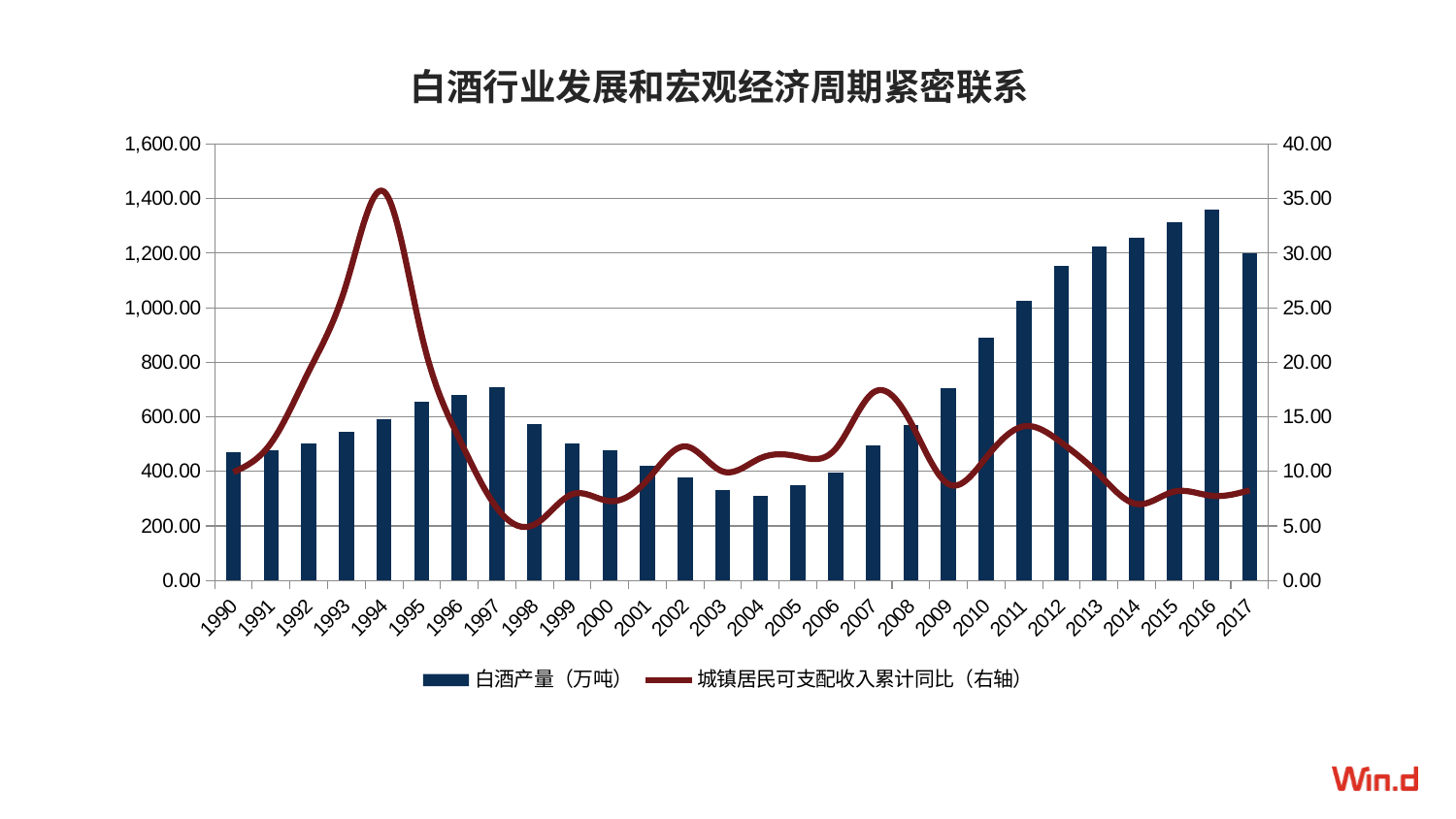

白酒行业发展和宏观经济周期紧密联系

### Chart

| Category | 白酒产量（万吨） | 城镇居民可支配收入累计同比（右轴） |
|---|---|---|
| 33238 | 470.39 | 9.920663803770285 |
| 33603 | 476.12 | 12.60760164216659 |
| 33969 | 502.27 | 19.169704810067003 |
| 34334 | 543.42 | 27.178525609395056 |
| 34699 | 590.8299999999995 | 35.6483277721735 |
| 35064 | 657.38 | 22.504433384817787 |
| 35430 | 679.47 | 12.979220172776083 |
| 35795 | 708.6800000000005 | 6.64200541445371 |
| 36160 | 573.3299999999995 | 5.131484603608321 |
| 36525 | 502.26 | 7.9058450535473925 |
| 36891 | 476.11 | 7.277075503928938 |
| 37256 | 420.19 | 9.229299363057331 |
| 37621 | 378.4699999999997 | 12.292261939471683 |
| 37986 | 331.35 | 9.988575582904925 |
| 38352 | 311.7 | 11.20606217983522 |
| 38717 | 349.3400000000003 | 11.371741530101056 |
| 39082 | 397.08 | 12.069951396168875 |
| 39447 | 493.9 | 17.23117479484675 |
| 39813 | 569.3399999999995 | 14.470542152069545 |
| 40178 | 706.930731 | 8.833713122628431 |
| 40543 | 890.834333 | 11.265058487193349 |
| 40908 | 1025.550766 | 14.130921680593437 |
| 41274 | 1153.158158 | 12.631580877936422 |
| 41639 | 1226.203742 | 9.730629724767649 |
| 42004 | 1257.131811 | 7.0079762567241675 |
| 42369 | 1312.7986590000019 | 8.150152544723355 |
| 42735 | 1358.3573979999999 | 7.7614463678756955 |
| 43100 | 1198.1 | 8.27044919086149 |